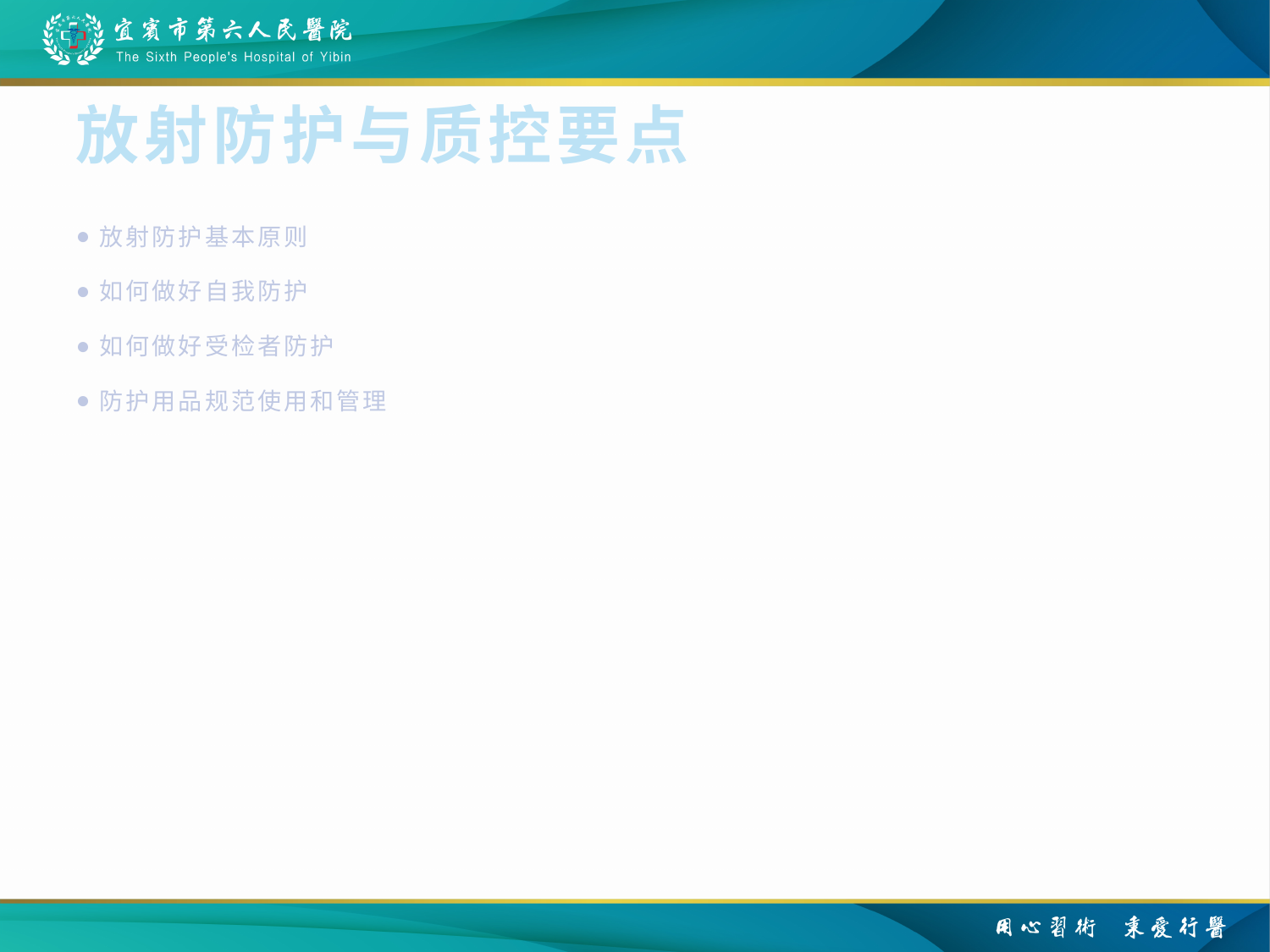

# 放射防护与质控要点
放射防护基本原则
如何做好自我防护
如何做好受检者防护
防护用品规范使用和管理